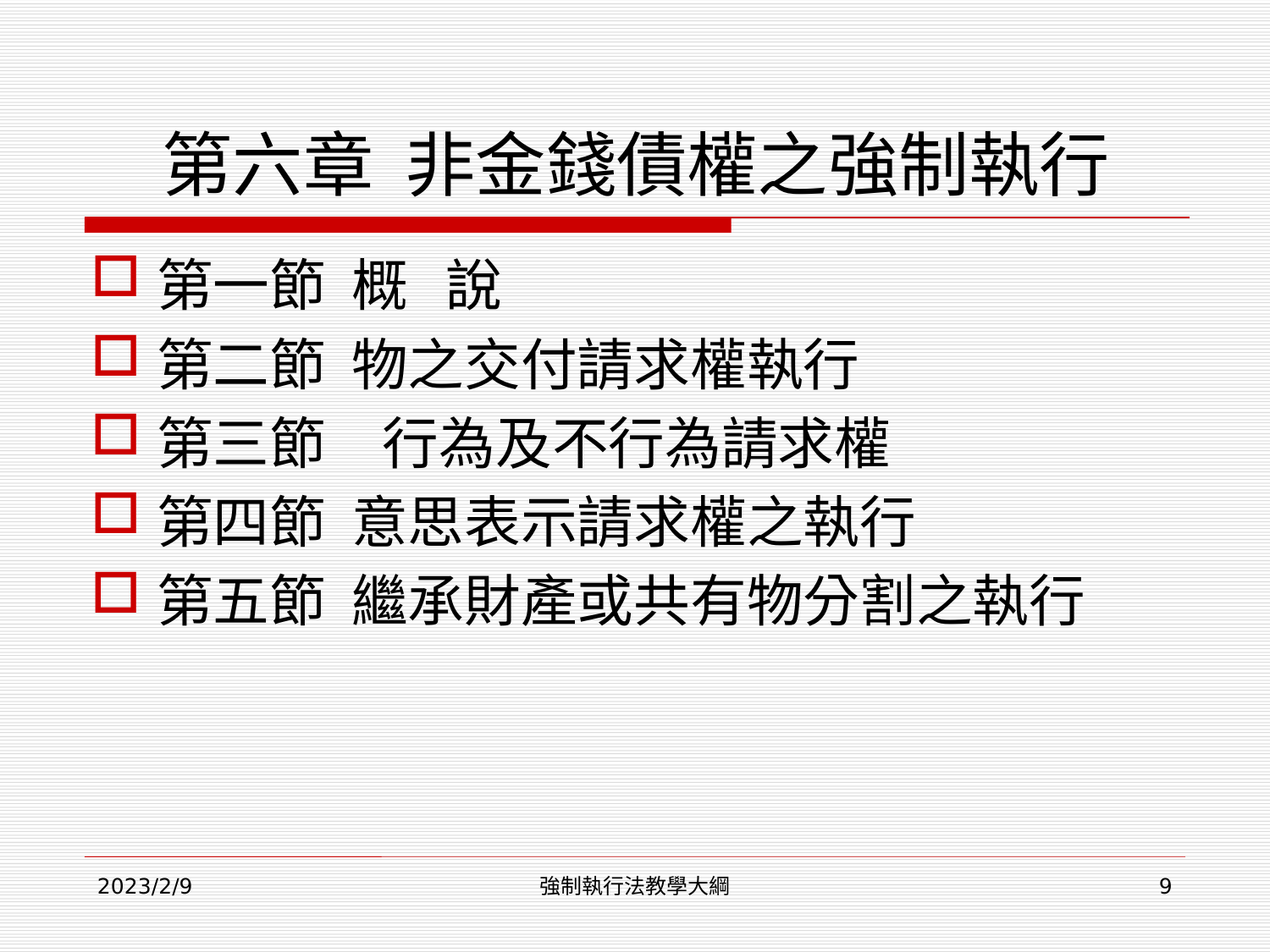

# 第六章  非金錢債權之強制執行
第一節  概   說
第二節  物之交付請求權執行
第三節　行為及不行為請求權
第四節  意思表示請求權之執行
第五節  繼承財產或共有物分割之執行

2023/2/9
強制執行法教學大綱
9